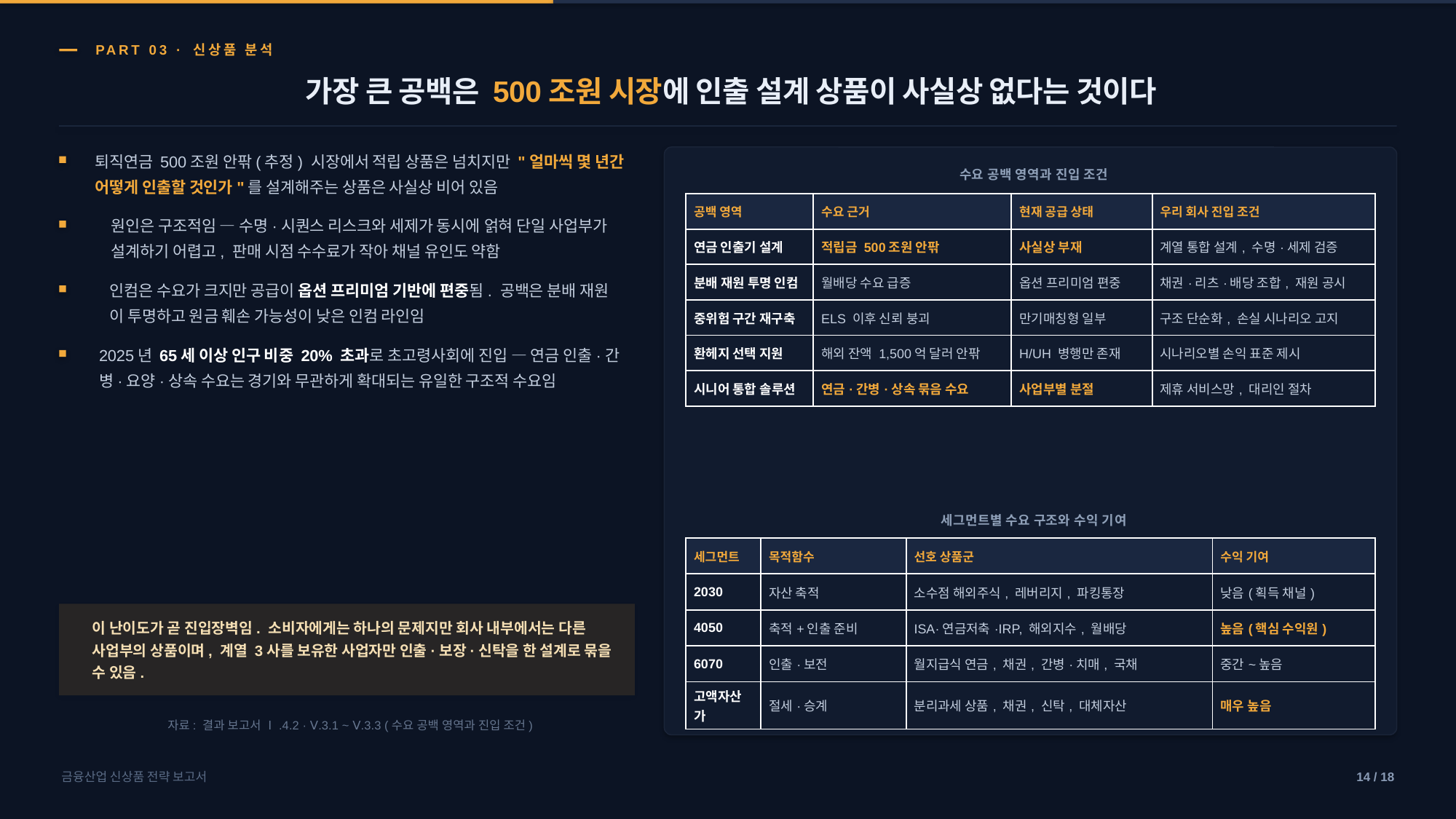

PART 03 · 신상품 분석

가장 큰 공백은 500조원 시장에 인출 설계 상품이 사실상 없다는 것이다

퇴직연금 500조원 안팎(추정) 시장에서 적립 상품은 넘치지만 "얼마씩 몇 년간
어떻게 인출할 것인가"를 설계해주는 상품은 사실상 비어 있음

수요 공백 영역과 진입 조건
| 공백 영역 | 수요 근거 | 현재 공급 상태 | 우리 회사 진입 조건 |
| --- | --- | --- | --- |
| 연금 인출기 설계 | 적립금 500조원 안팎 | 사실상 부재 | 계열 통합 설계, 수명·세제 검증 |
| 분배 재원 투명 인컴 | 월배당 수요 급증 | 옵션 프리미엄 편중 | 채권·리츠·배당 조합, 재원 공시 |
| 중위험 구간 재구축 | ELS 이후 신뢰 붕괴 | 만기매칭형 일부 | 구조 단순화, 손실 시나리오 고지 |
| 환헤지 선택 지원 | 해외 잔액 1,500억 달러 안팎 | H/UH 병행만 존재 | 시나리오별 손익 표준 제시 |
| 시니어 통합 솔루션 | 연금·간병·상속 묶음 수요 | 사업부별 분절 | 제휴 서비스망, 대리인 절차 |
원인은 구조적임 — 수명·시퀀스 리스크와 세제가 동시에 얽혀 단일 사업부가
설계하기 어렵고, 판매 시점 수수료가 작아 채널 유인도 약함

인컴은 수요가 크지만 공급이 옵션 프리미엄 기반에 편중됨. 공백은 분배 재원
이 투명하고 원금 훼손 가능성이 낮은 인컴 라인임

2025년 65세 이상 인구 비중 20% 초과로 초고령사회에 진입 — 연금 인출·간
병·요양·상속 수요는 경기와 무관하게 확대되는 유일한 구조적 수요임

세그먼트별 수요 구조와 수익 기여
| 세그먼트 | 목적함수 | 선호 상품군 | 수익 기여 |
| --- | --- | --- | --- |
| 2030 | 자산 축적 | 소수점 해외주식, 레버리지, 파킹통장 | 낮음(획득 채널) |
| 4050 | 축적+인출 준비 | ISA·연금저축·IRP, 해외지수, 월배당 | 높음(핵심 수익원) |
| 6070 | 인출·보전 | 월지급식 연금, 채권, 간병·치매, 국채 | 중간~높음 |
| 고액자산가 | 절세·승계 | 분리과세 상품, 채권, 신탁, 대체자산 | 매우 높음 |

이 난이도가 곧 진입장벽임. 소비자에게는 하나의 문제지만 회사 내부에서는 다른
사업부의 상품이며, 계열 3사를 보유한 사업자만 인출·보장·신탁을 한 설계로 묶을
수 있음.
자료: 결과 보고서 Ⅰ.4.2 · Ⅴ.3.1 ~ Ⅴ.3.3 (수요 공백 영역과 진입 조건)
금융산업 신상품 전략 보고서
14 / 18